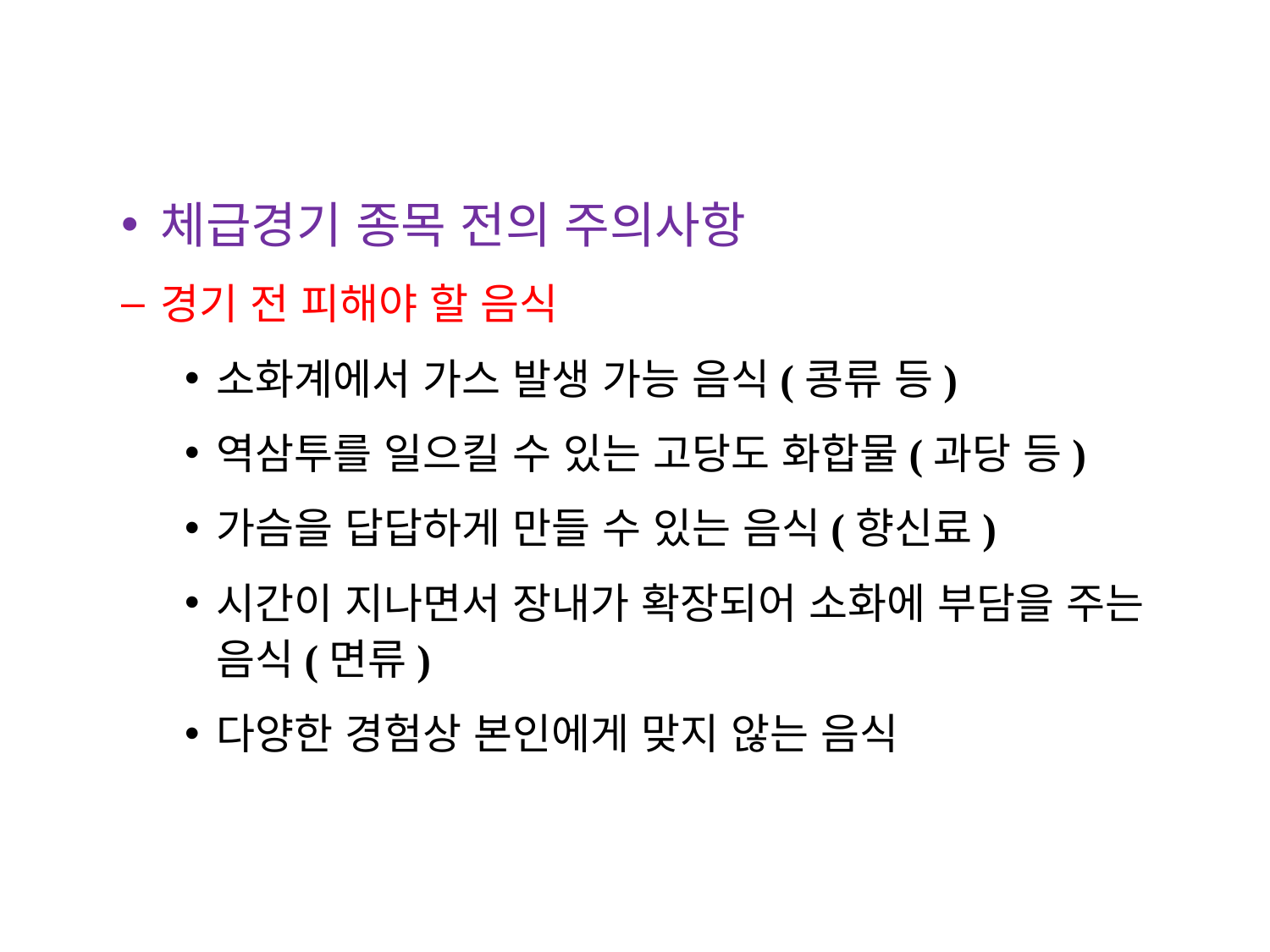

체급경기 종목 전의 주의사항
경기 전 피해야 할 음식
소화계에서 가스 발생 가능 음식(콩류 등)
역삼투를 일으킬 수 있는 고당도 화합물(과당 등)
가슴을 답답하게 만들 수 있는 음식(향신료)
시간이 지나면서 장내가 확장되어 소화에 부담을 주는 음식(면류)
다양한 경험상 본인에게 맞지 않는 음식